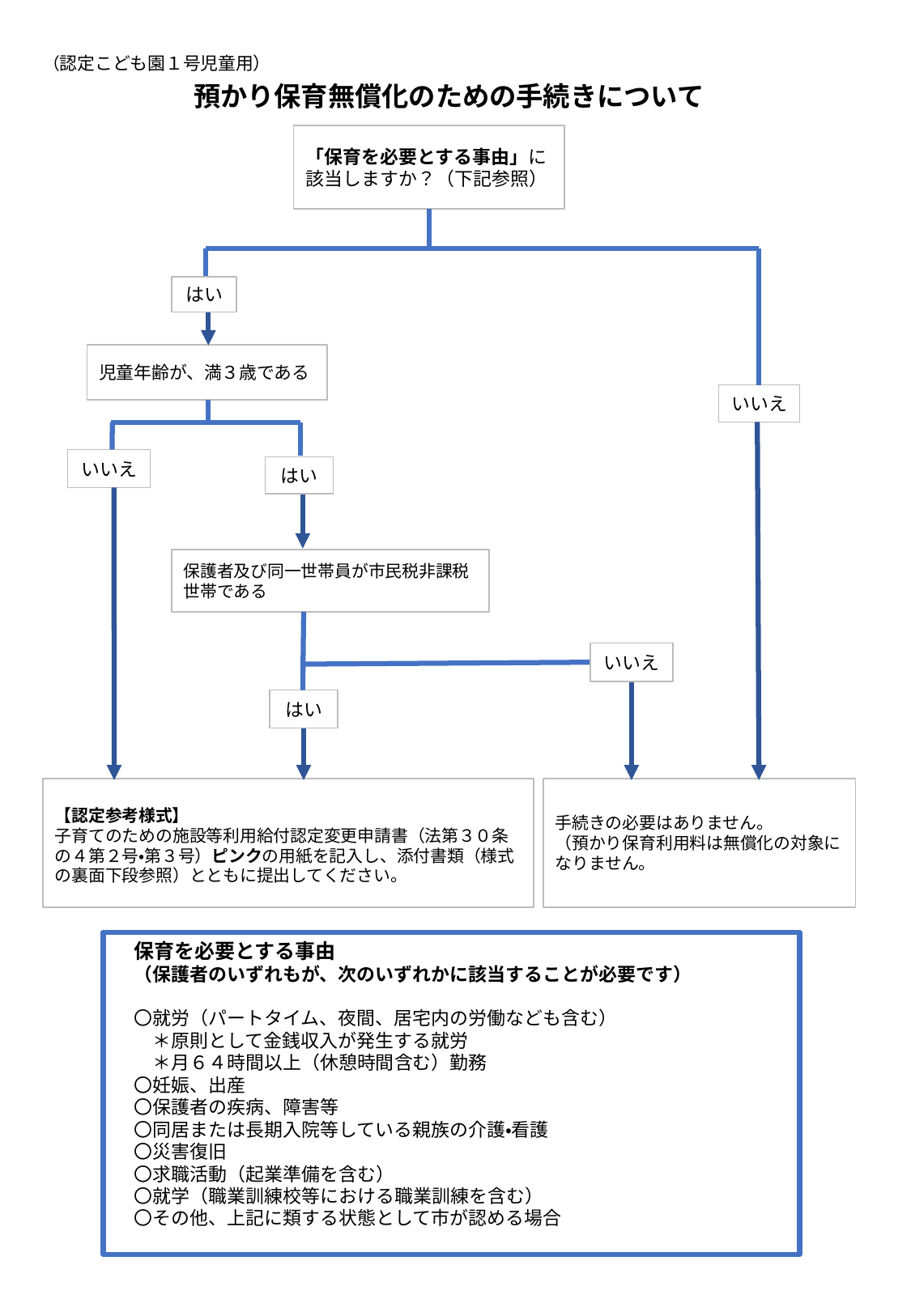

| （認定こども園１号児童用） |  |  |  |  |  |  |  |  |  |  |  |  |  |
| --- | --- | --- | --- | --- | --- | --- | --- | --- | --- | --- | --- | --- | --- |
| 預かり保育無償化のための手続きについて |  |  |  |  |  |  |  |  |  |  |  |  |  |
|  |  |  |  |  |  |  |  |  |  |  |  |  |  |
|  |  |  |  |  |  |  |  |  |  |  |  |  |  |
|  |  |  |  |  |  |  |  |  |  |  |  |  |  |
|  |  |  |  |  |  |  |  |  |  |  |  |  |  |
|  |  |  |  |  |  |  |  |  |  |  |  |  |  |
|  |  |  |  |  |  |  |  |  |  |  |  |  |  |
|  |  |  |  |  |  |  |  |  |  |  |  |  |  |
|  |  |  |  |  |  |  |  |  |  |  |  |  |  |
|  |  |  |  |  |  |  |  |  |  |  |  |  |  |
|  |  |  |  |  |  |  |  |  |  |  |  |  |  |
|  |  |  |  |  |  |  |  |  |  |  |  |  |  |
|  |  |  |  |  |  |  |  |  |  |  |  |  |  |
|  |  |  |  |  |  |  |  |  |  |  |  |  |  |
|  |  |  |  |  |  |  |  |  |  |  |  |  |  |
|  |  |  |  |  |  |  |  |  |  |  |  |  |  |
|  |  |  |  |  |  |  |  |  |  |  |  |  |  |
|  |  |  |  |  |  |  |  |  |  |  |  |  |  |
|  |  |  |  |  |  |  |  |  |  |  |  |  |  |
|  |  |  |  |  |  |  |  |  |  |  |  |  |  |
|  |  |  |  |  |  |  |  |  |  |  |  |  |  |
|  |  |  |  |  |  |  |  |  |  |  |  |  |  |
|  |  |  |  |  |  |  |  |  |  |  |  |  |  |
|  |  |  |  |  |  |  |  |  |  |  |  |  |  |
|  |  |  |  |  |  |  |  |  |  |  |  |  |  |
|  |  |  |  |  |  |  |  |  |  |  |  |  |  |
|  |  |  |  |  |  |  |  |  |  |  |  |  |  |
|  |  |  |  |  |  |  |  |  |  |  |  |  |  |
|  |  |  |  |  |  |  |  |  |  |  |  |  |  |
|  |  |  |  |  |  |  |  |  |  |  |  |  |  |
|  |  |  |  |  |  |  |  |  |  |  |  |  |  |
|  |  |  |  |  |  |  |  |  |  |  |  |  |  |
|  |  |  |  |  |  |  |  |  |  |  |  |  |  |
|  |  |  |  |  |  |  |  |  |  |  |  |  |  |
|  |  |  |  |  |  |  |  |  |  |  |  |  |  |
|  |  |  |  |  |  |  |  |  |  |  |  |  |  |
|  |  |  |  |  |  |  |  |  |  |  |  |  |  |
|  |  |  |  |  |  |  |  |  |  |  |  |  |  |
|  |  |  |  |  |  |  |  |  |  |  |  |  |  |
|  |  |  |  |  |  |  |  |  |  |  |  |  |  |
|  |  |  |  |  |  |  |  |  |  |  |  |  |  |
|  |  |  |  |  |  |  |  |  |  |  |  |  |  |
|  |  |  |  |  |  |  |  |  |  |  |  |  |  |
|  |  |  |  |  |  |  |  |  |  |  |  |  |  |
|  |  |  |  |  |  |  |  |  |  |  |  |  |  |
|  |  |  |  |  |  |  |  |  |  |  |  |  |  |
|  |  |  |  |  |  |  |  |  |  |  |  |  |  |
「保育を必要とする事由」に該当しますか？（下記参照）
はい
児童年齢が、満３歳である
いいえ
いいえ
はい
保護者及び同一世帯員が市民税非課税世帯である
いいえ
はい

【認定参考様式】
子育てのための施設等利用給付認定変更申請書（法第３０条の４第２号・第３号）ピンクの用紙を記入し、添付書類（様式の裏面下段参照）とともに提出してください。
手続きの必要はありません。
（預かり保育利用料は無償化の対象になりません。
　保育を必要とする事由
　（保護者のいずれもが、次のいずれかに該当することが必要です）

　〇就労（パートタイム、夜間、居宅内の労働なども含む）
　　＊原則として金銭収入が発生する就労
　　＊月６４時間以上（休憩時間含む）勤務
　〇妊娠、出産
　〇保護者の疾病、障害等
　〇同居または長期入院等している親族の介護・看護
　〇災害復旧
　〇求職活動（起業準備を含む）
　〇就学（職業訓練校等における職業訓練を含む）
　〇その他、上記に類する状態として市が認める場合